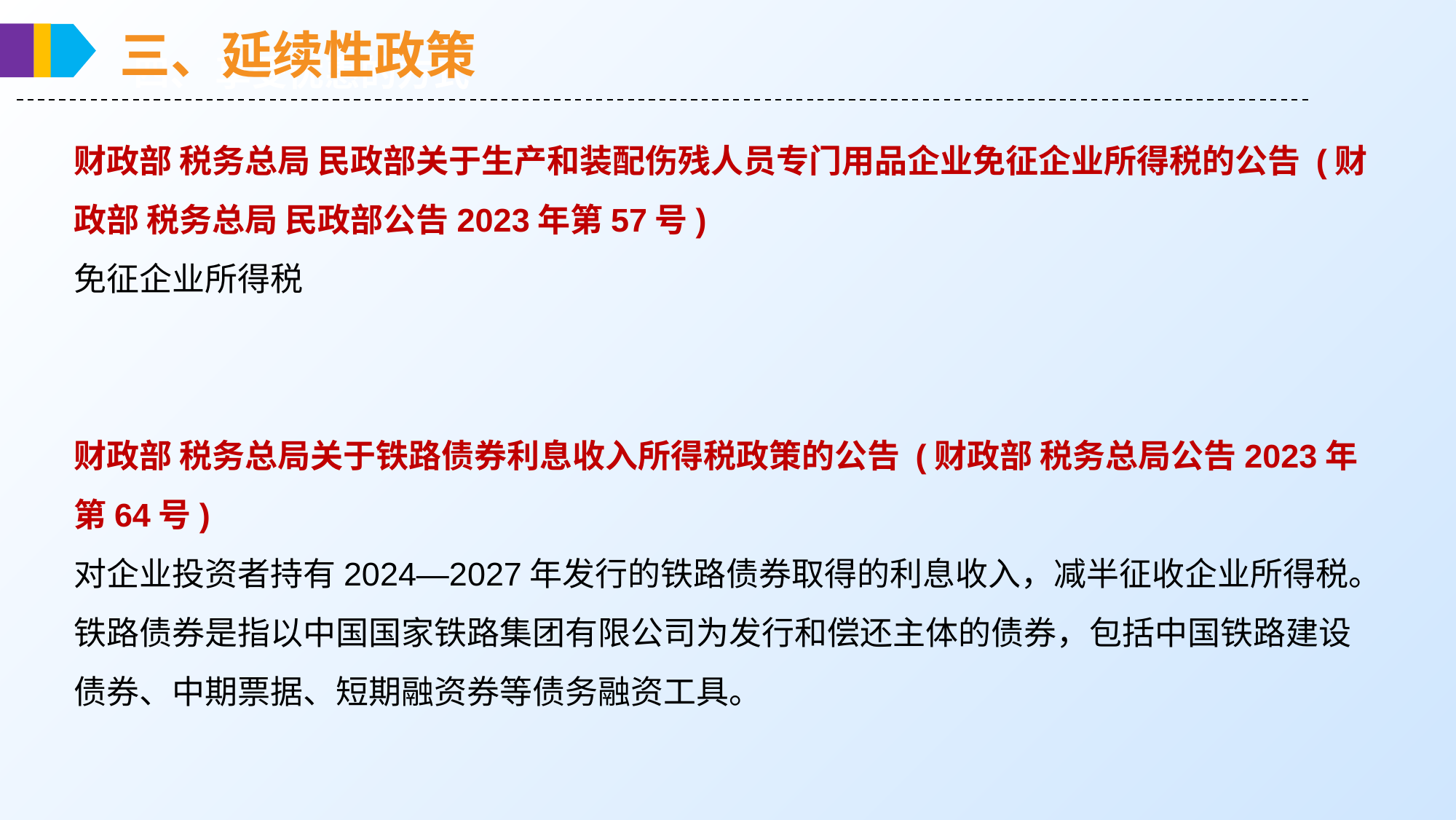

三、延续性政策

四、 享受优惠的方式
财政部 税务总局 民政部关于生产和装配伤残人员专门用品企业免征企业所得税的公告 (财政部 税务总局 民政部公告2023年第57号)
免征企业所得税

财政部 税务总局关于铁路债券利息收入所得税政策的公告 (财政部 税务总局公告2023年第64号)
对企业投资者持有2024—2027年发行的铁路债券取得的利息收入，减半征收企业所得税。
铁路债券是指以中国国家铁路集团有限公司为发行和偿还主体的债券，包括中国铁路建设债券、中期票据、短期融资券等债务融资工具。